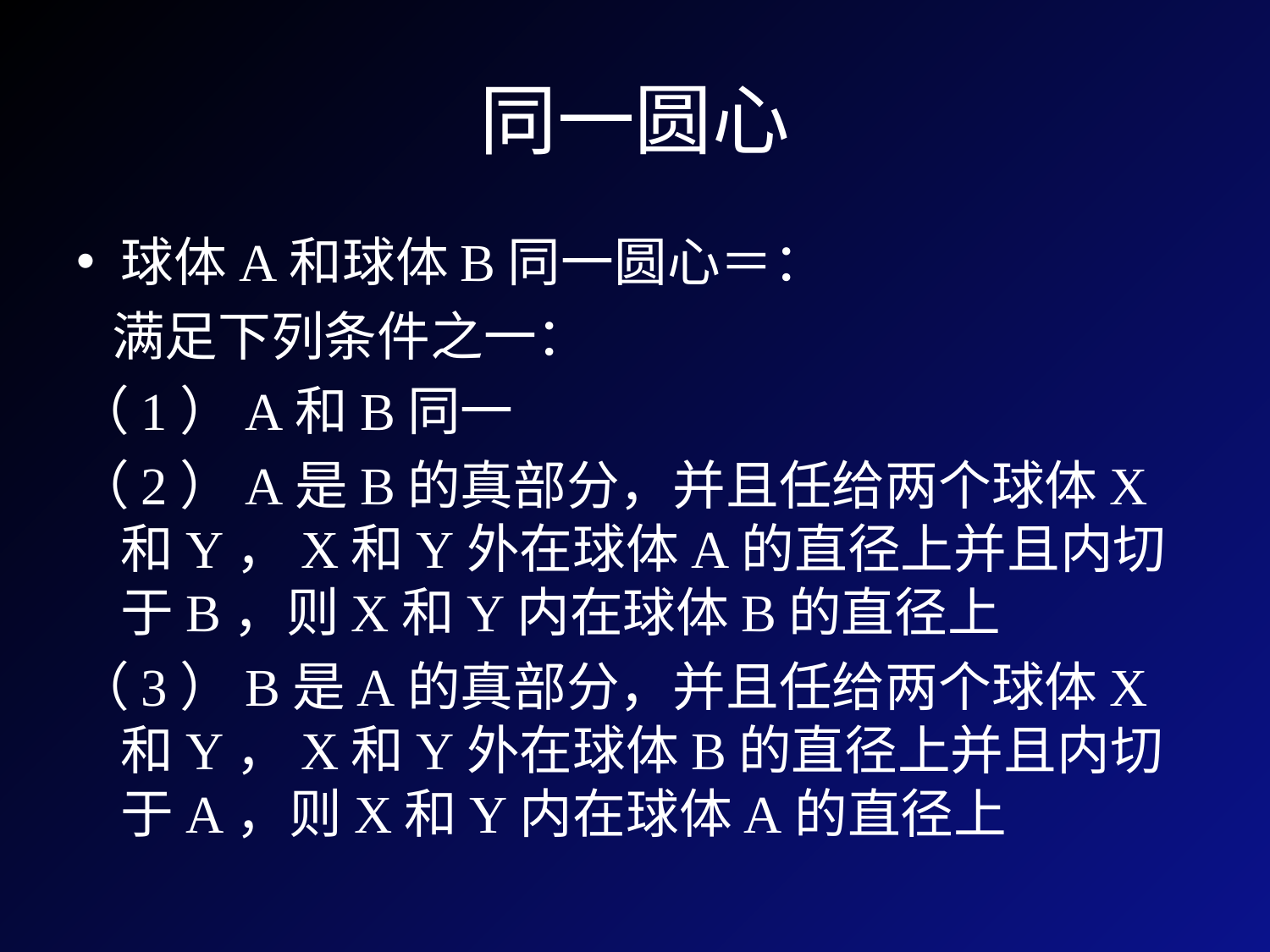

# 同一圆心
球体A和球体B同一圆心＝：
  满足下列条件之一：
（1）A和B同一
（2）A是B的真部分，并且任给两个球体X和Y，X和Y外在球体A的直径上并且内切于B，则X和Y内在球体B的直径上
（3）B是A的真部分，并且任给两个球体X和Y，X和Y外在球体B的直径上并且内切于A，则X和Y内在球体A的直径上